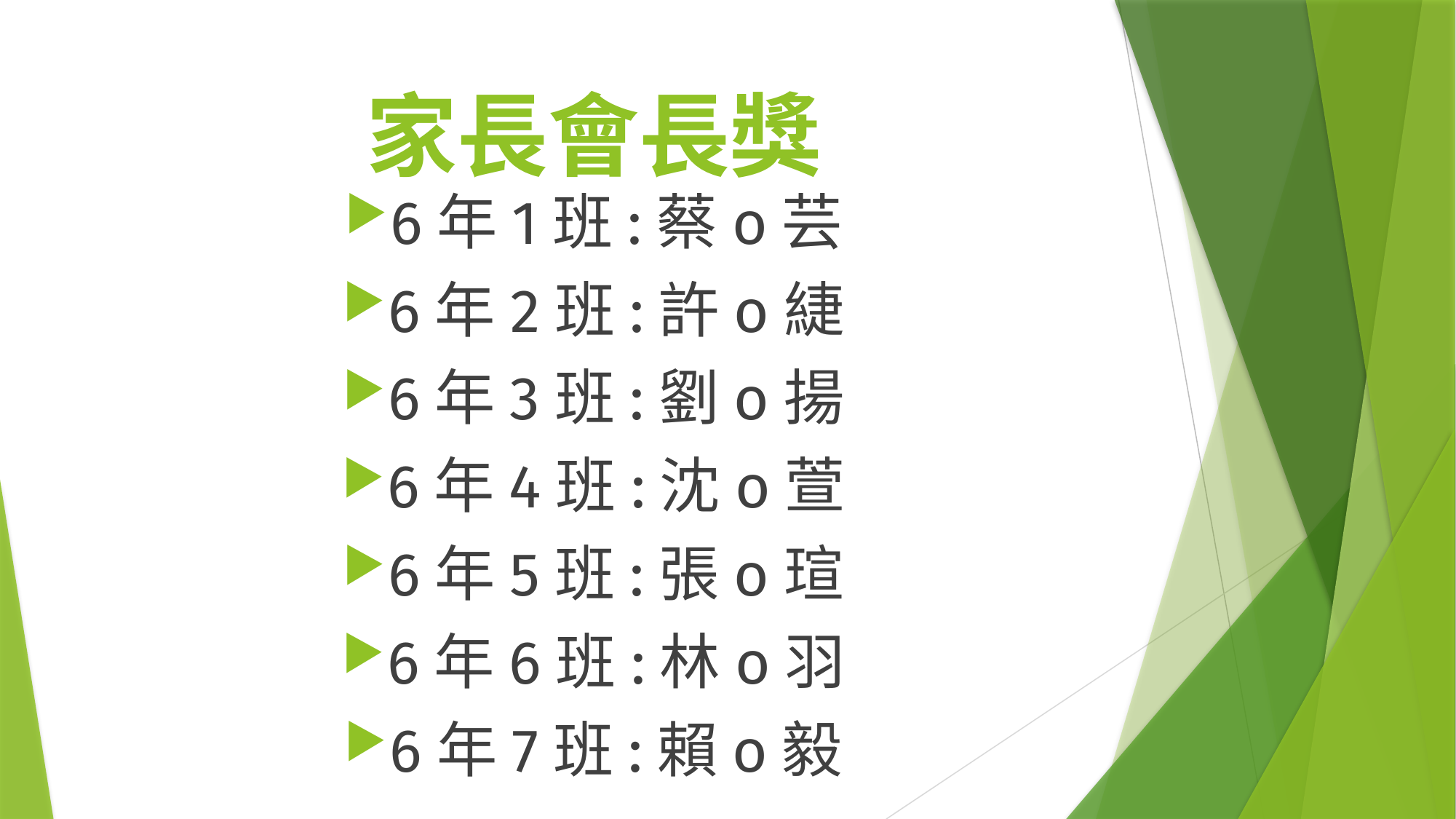

# 家長會長獎
6年1班:蔡o芸
6年2班:許o緁
6年3班:劉o揚
6年4班:沈o萱
6年5班:張o瑄
6年6班:林o羽
6年7班:賴o毅